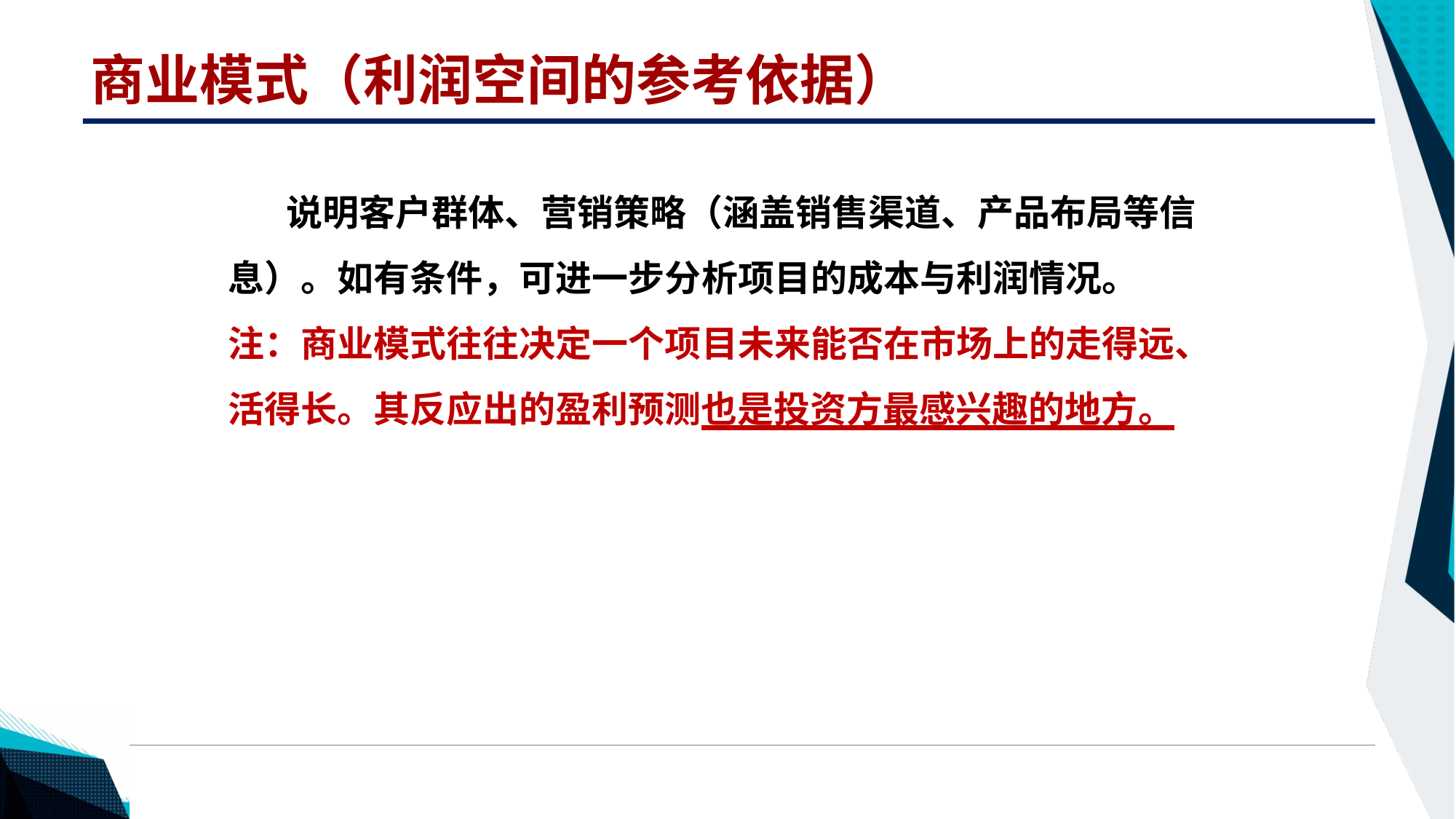

商业模式（利润空间的参考依据）

      说明客户群体、营销策略（涵盖销售渠道、产品布局等信息）。如有条件，可进一步分析项目的成本与利润情况。
注：商业模式往往决定一个项目未来能否在市场上的走得远、活得长。其反应出的盈利预测也是投资方最感兴趣的地方。